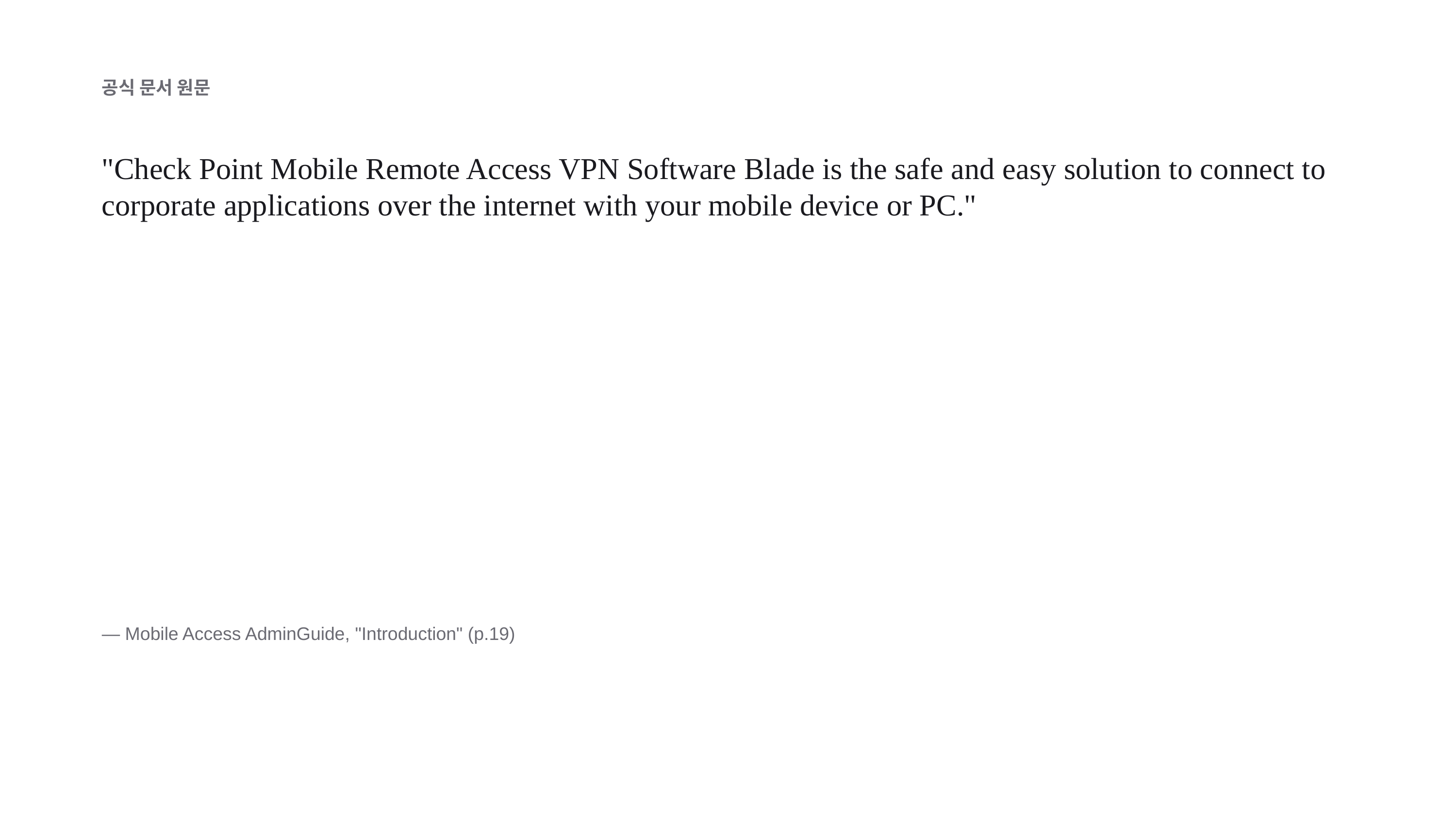

공식 문서 원문
"Check Point Mobile Remote Access VPN Software Blade is the safe and easy solution to connect to corporate applications over the internet with your mobile device or PC."
— Mobile Access AdminGuide, "Introduction" (p.19)